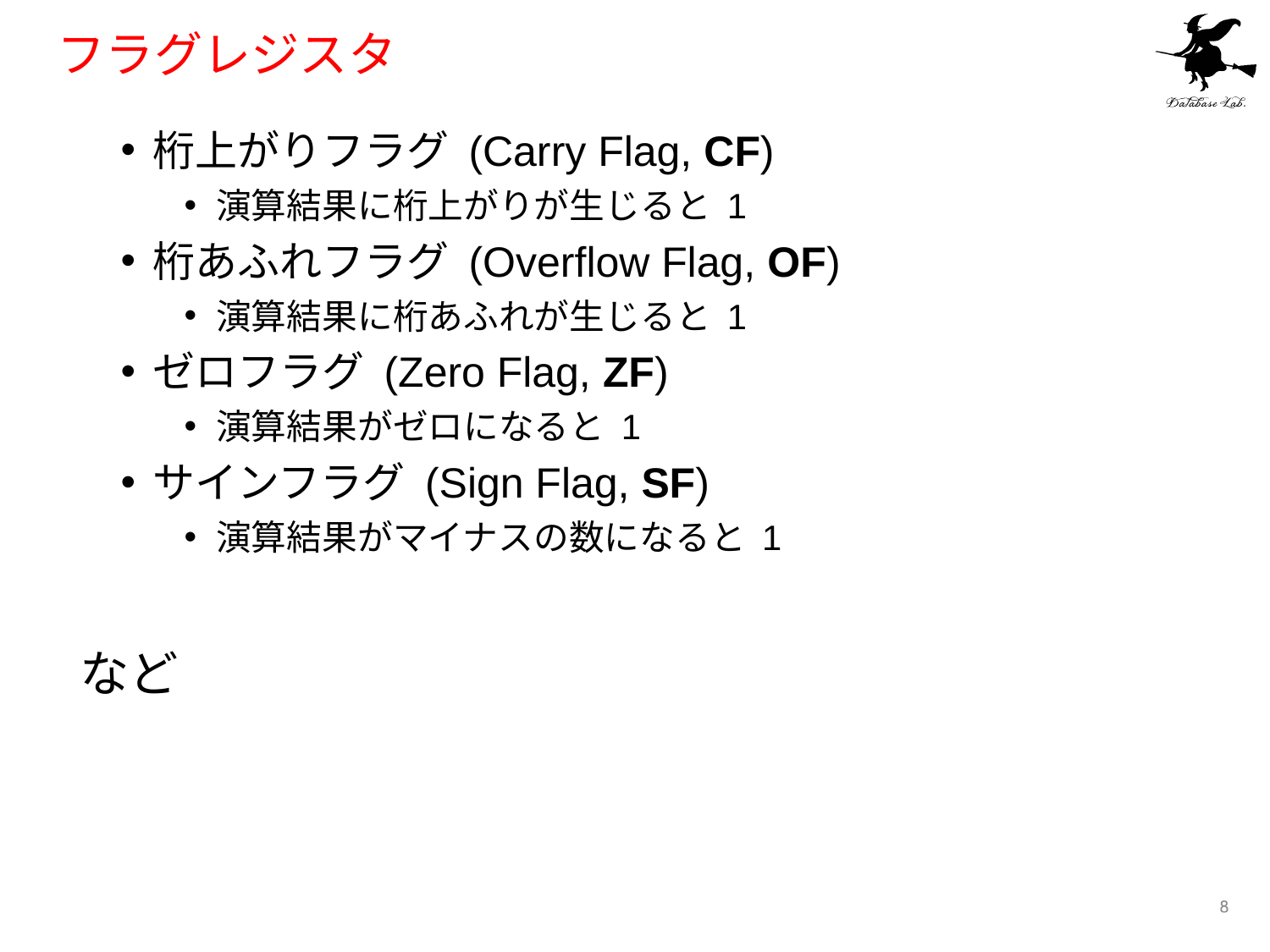

# フラグレジスタ
桁上がりフラグ (Carry Flag, CF)
演算結果に桁上がりが生じると 1
桁あふれフラグ (Overflow Flag, OF)
演算結果に桁あふれが生じると 1
ゼロフラグ (Zero Flag, ZF)
演算結果がゼロになると 1
サインフラグ (Sign Flag, SF)
演算結果がマイナスの数になると 1

 など
8